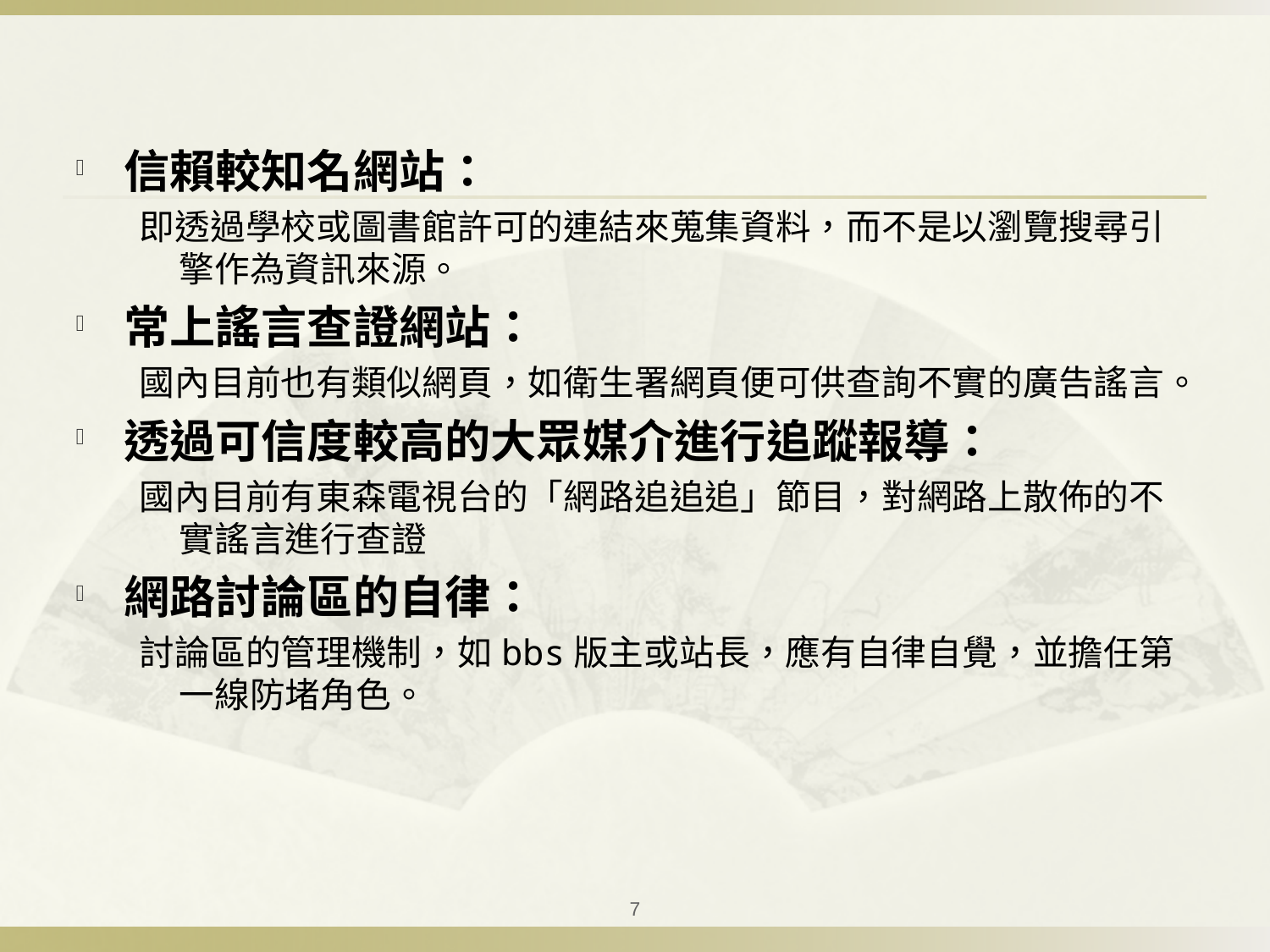

信賴較知名網站：
即透過學校或圖書館許可的連結來蒐集資料，而不是以瀏覽搜尋引擎作為資訊來源。
常上謠言查證網站：
國內目前也有類似網頁，如衛生署網頁便可供查詢不實的廣告謠言。
透過可信度較高的大眾媒介進行追蹤報導：
國內目前有東森電視台的「網路追追追」節目，對網路上散佈的不實謠言進行查證
網路討論區的自律：
討論區的管理機制，如bbs版主或站長，應有自律自覺，並擔任第一線防堵角色。
7